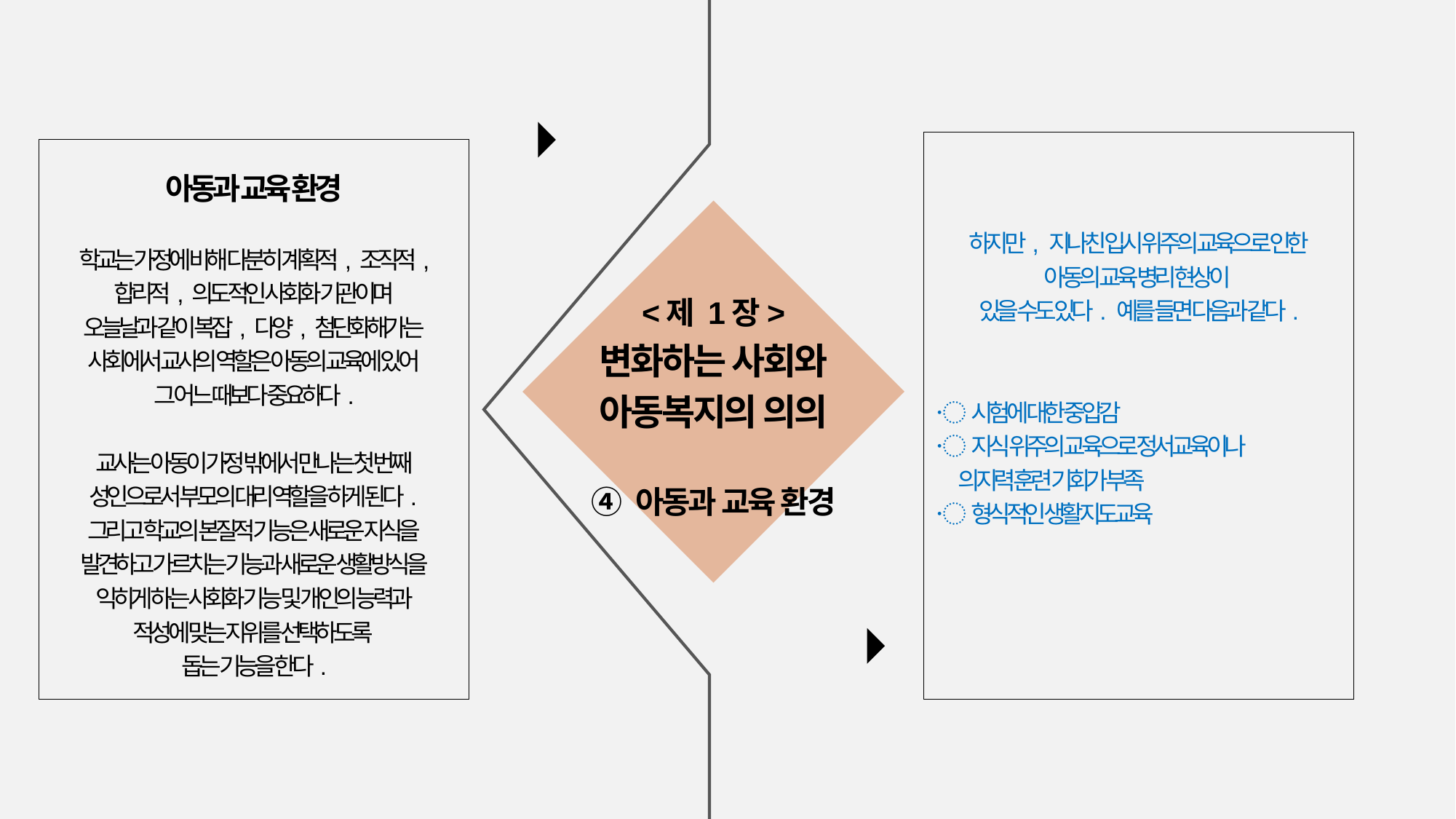

하지만,  지나친 입시 위주의 교육으로 인한
아동의 교육 병리 현상이
있을 수도 있다.  예를 들면 다음과 같다.

 〮    시험에 대한 중압감
 〮    지식 위주의 교육으로 정서교육이나
      의지력 훈련 기회가 부족
 〮    형식적인 생활지도교육

아동과 교육 환경

학교는 가정에 비해 다분히 계획적, 조직적,
합리적, 의도적인 사회화 기관이며
오늘날과 같이 복잡, 다양, 첨단화해가는
사회에서 교사의 역할은 아동의 교육에 있어
그 어느 때보다 중요하다.

교사는 아동이 가정 밖에서 만나는 첫 번째
성인으로서 부모의 대리 역할을 하게 된다.
그리고 학교의 본질적 기능은 새로운 지식을
발견하고 가르치는 기능과 새로운 생활방식을
익히게 하는 사회화 기능 및 개인의 능력과
적성에 맞는 지위를 선택하도록
돕는 기능을 한다.

<제 1장>
변화하는 사회와
아동복지의 의의

④ 아동과 교육 환경
START